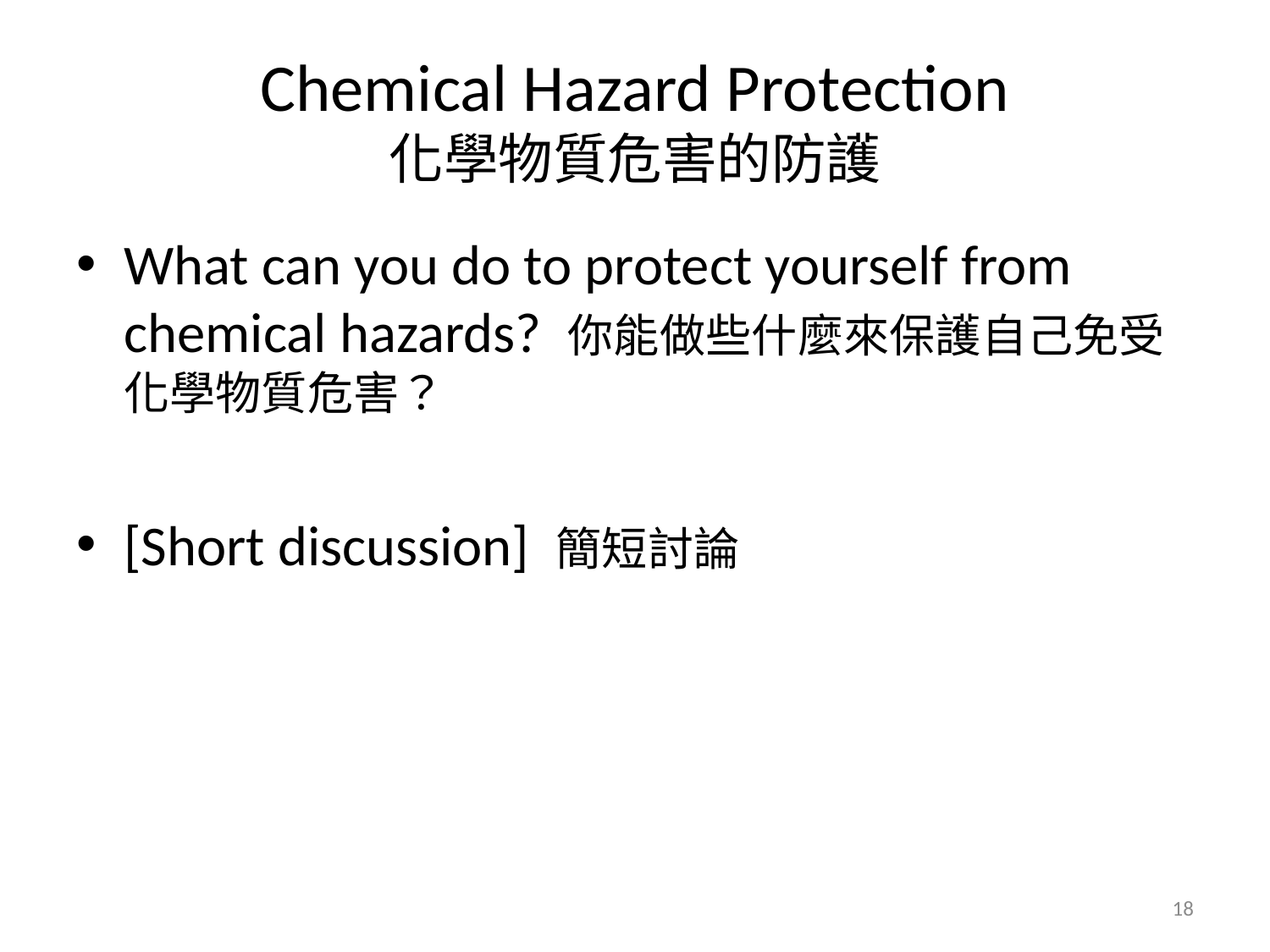

# Chemical Hazard Protection 化學物質危害的防護
What can you do to protect yourself from chemical hazards? 你能做些什麼來保護自己免受化學物質危害？

[Short discussion] 簡短討論
18